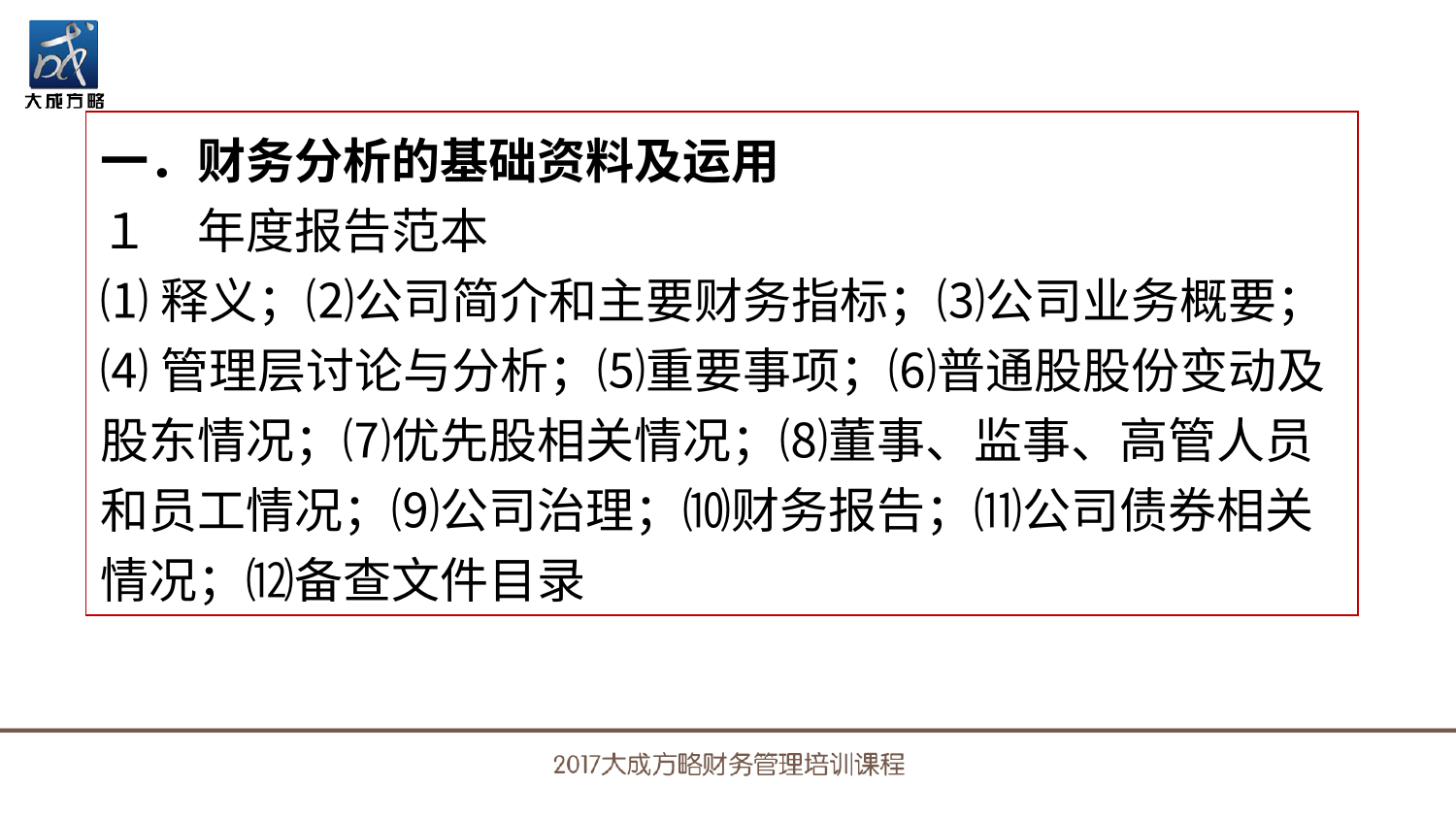

一．财务分析的基础资料及运用
１　年度报告范本
⑴释义；⑵公司简介和主要财务指标；⑶公司业务概要；
⑷管理层讨论与分析；⑸重要事项；⑹普通股股份变动及
股东情况；⑺优先股相关情况；⑻董事、监事、高管人员
和员工情况；⑼公司治理；⑽财务报告；⑾公司债券相关
情况；⑿备查文件目录